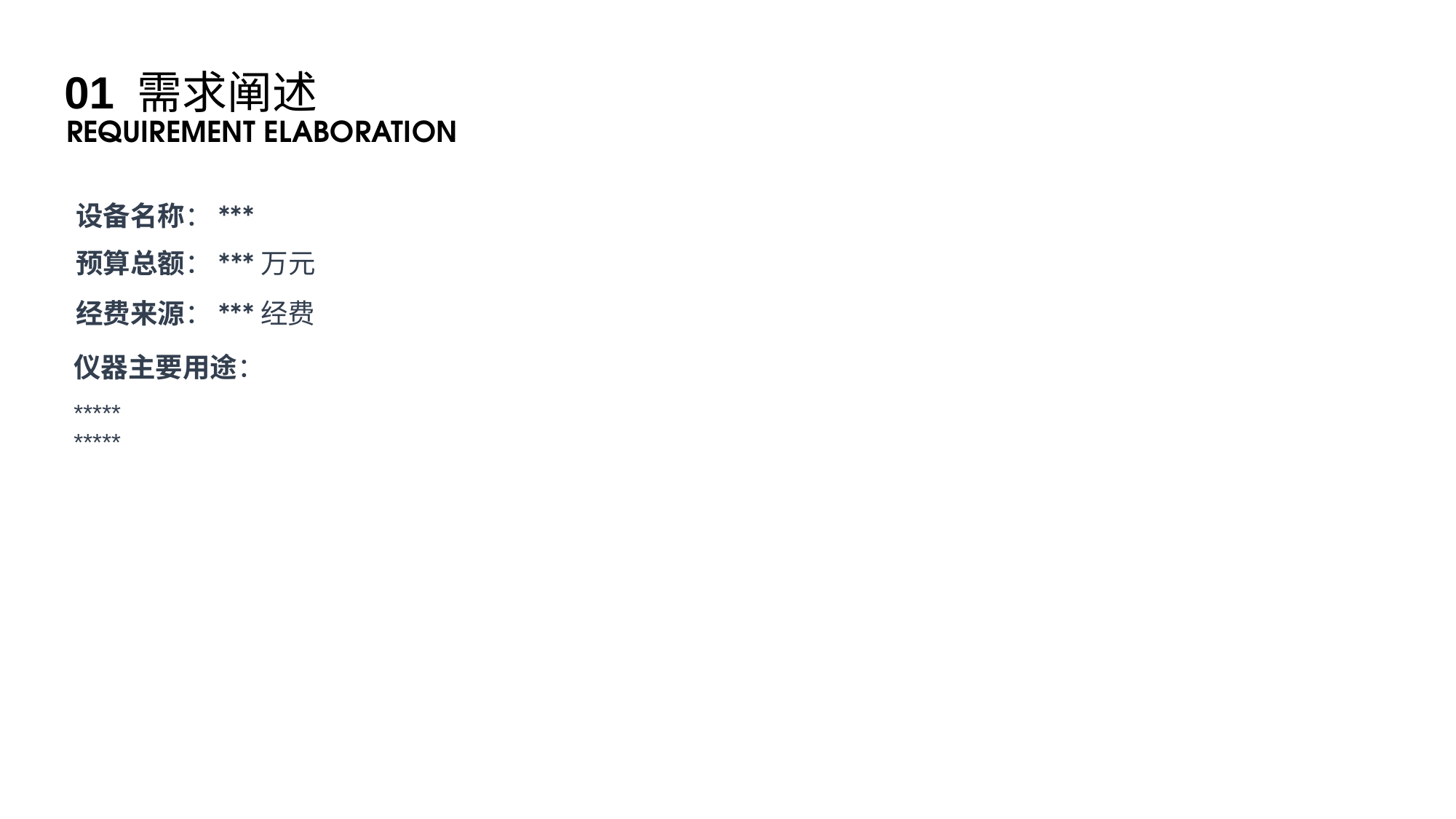

01 需求阐述
REQUIREMENT ELABORATION
设备名称：***
预算总额：***万元
经费来源：***经费
仪器主要用途：
*****
*****